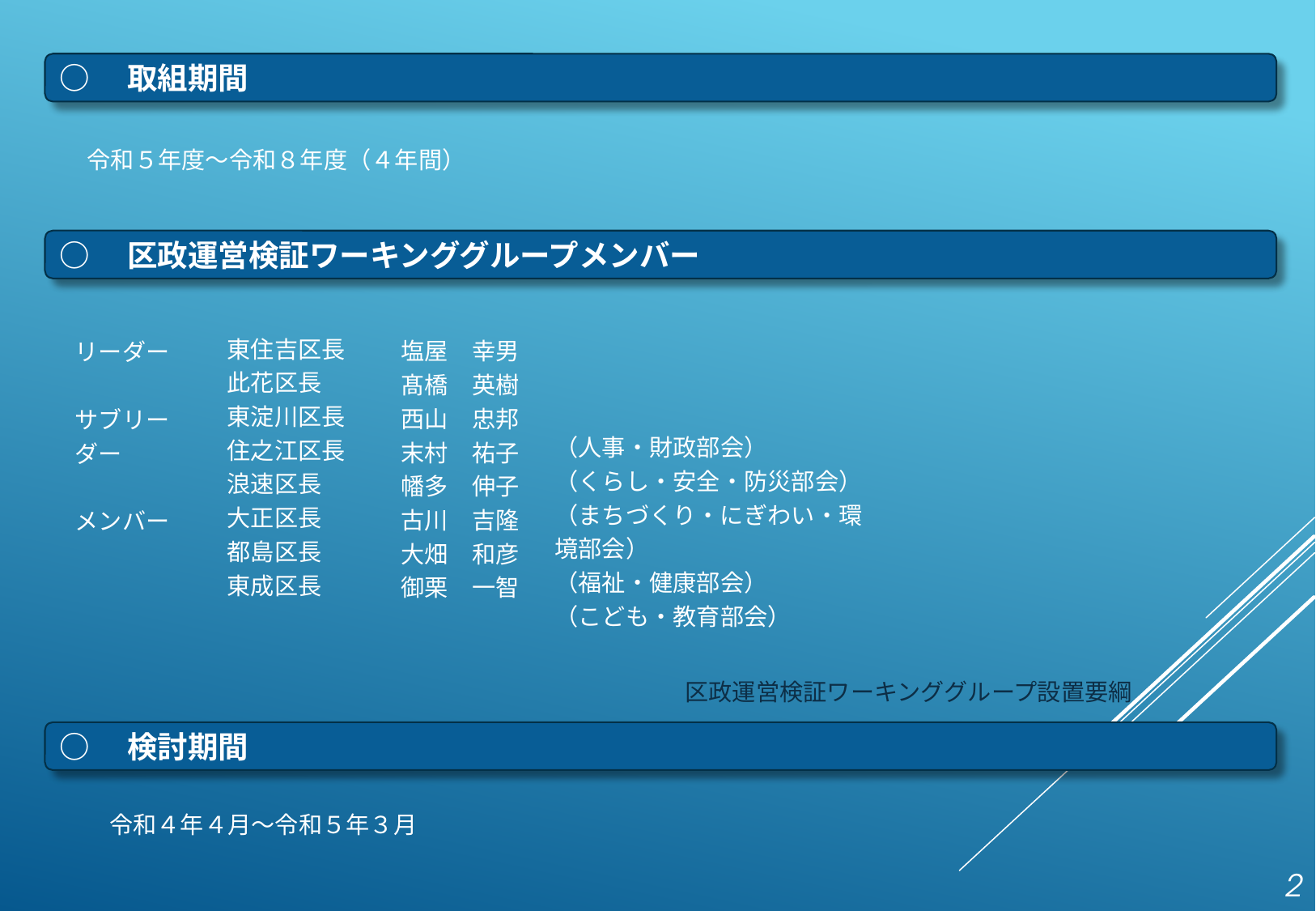

○　取組期間
　　　令和５年度～令和８年度（４年間）
○　区政運営検証ワーキンググループメンバー

（人事・財政部会）
（くらし・安全・防災部会）
（まちづくり・にぎわい・環境部会）
（福祉・健康部会）
（こども・教育部会）
東住吉区長
此花区長
東淀川区長
住之江区長
浪速区長
大正区長
都島区長
東成区長
塩屋　幸男
髙橋　英樹
西山　忠邦
末村　祐子
幡多　伸子
古川　吉隆
大畑　和彦
御栗　一智
リーダー
サブリーダー

メンバー
　　　区政運営検証ワーキンググループ設置要綱
○　検討期間
　　　令和４年４月～令和５年３月
2